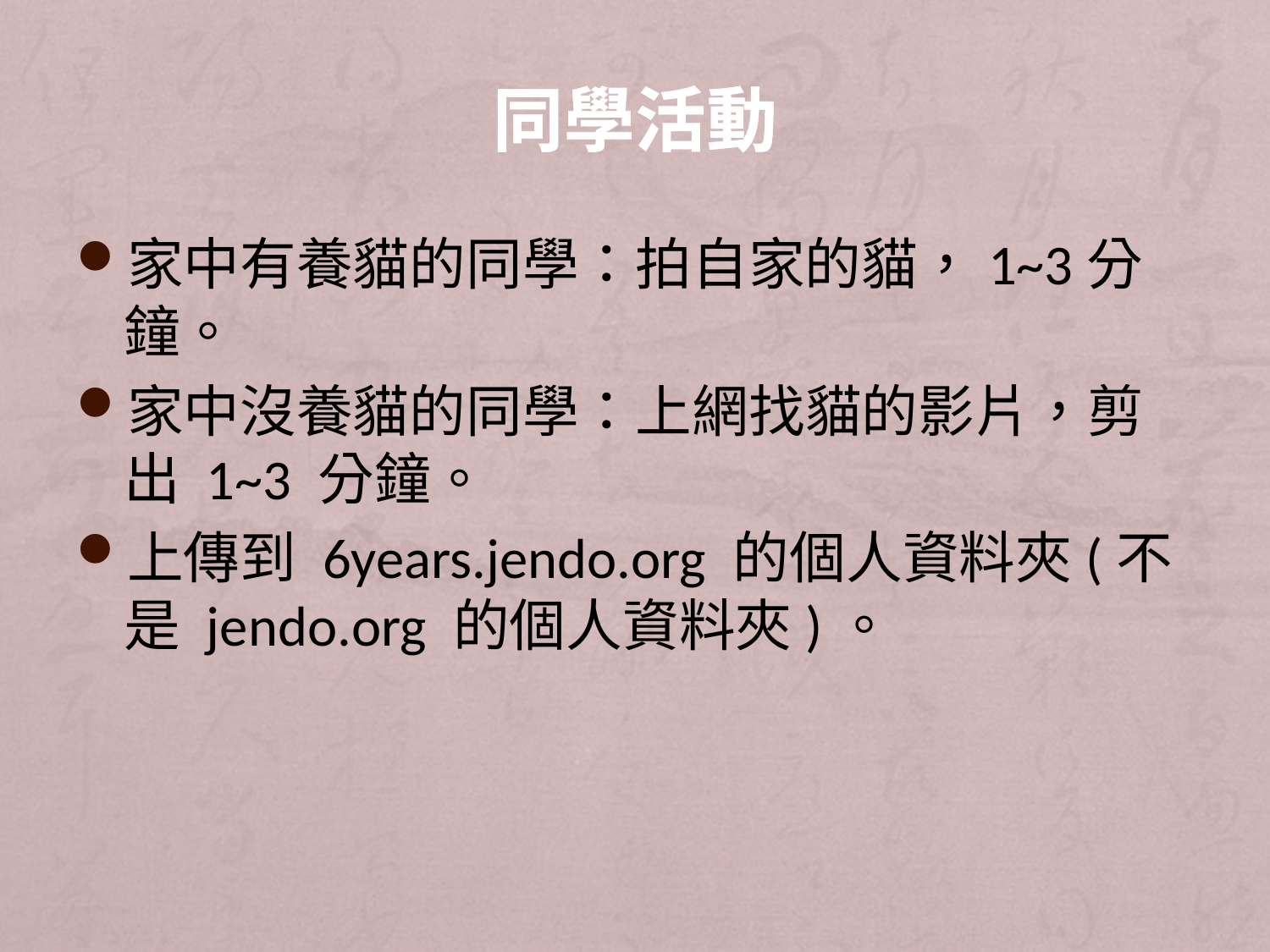

# 同學活動
家中有養貓的同學：拍自家的貓，1~3分鐘。
家中沒養貓的同學：上網找貓的影片，剪出 1~3 分鐘。
上傳到 6years.jendo.org 的個人資料夾(不是 jendo.org 的個人資料夾)。